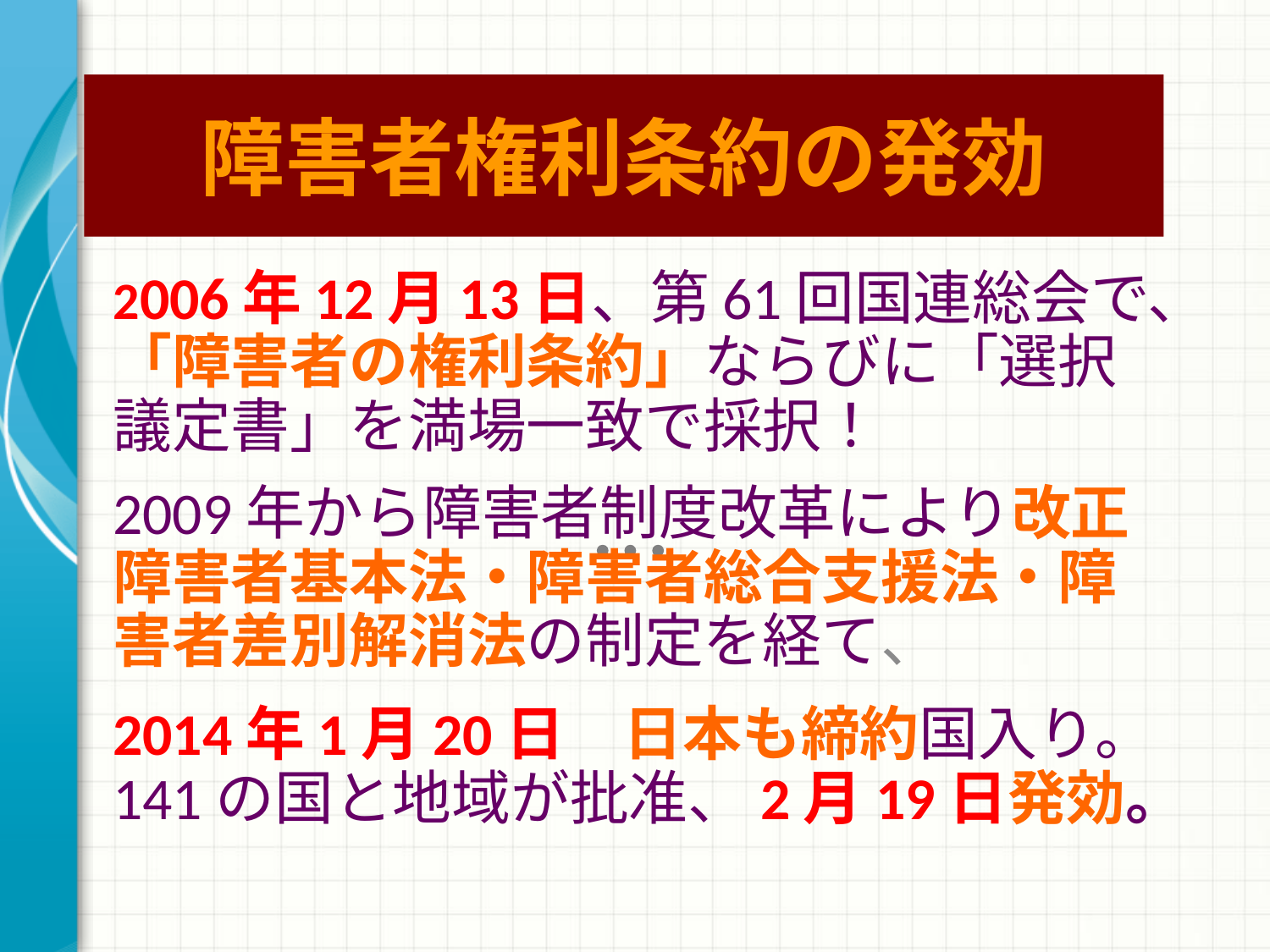

# 障害者権利条約の発効
2006年12月13日、第61回国連総会で、「障害者の権利条約」ならびに「選択議定書」を満場一致で採択！
2009年から障害者制度改革により改正障害者基本法・障害者総合支援法・障害者差別解消法の制定を経て、
2014年1月20日　日本も締約国入り。
141の国と地域が批准、2月19日発効。